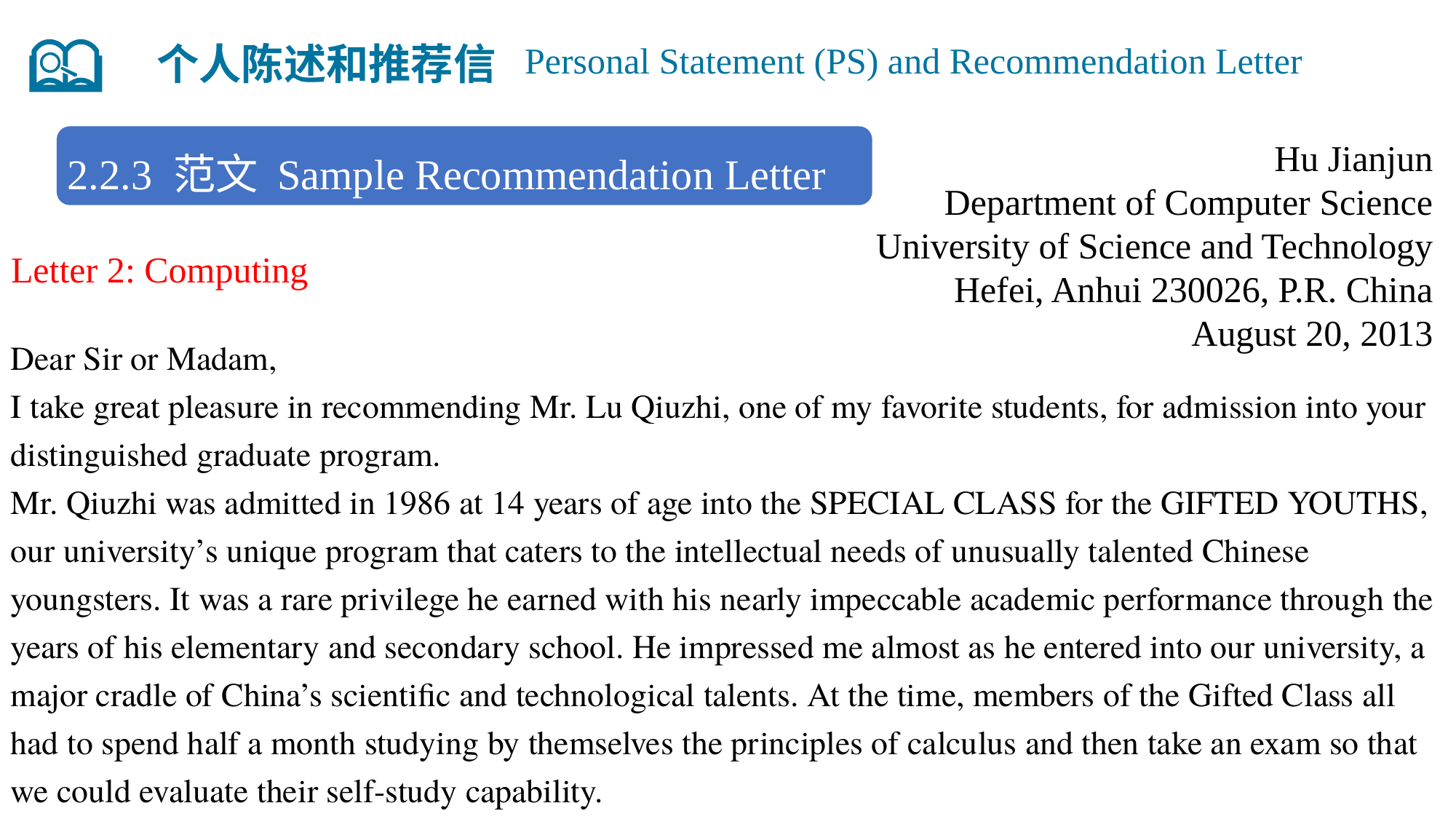

个人陈述和推荐信
Personal Statement (PS) and Recommendation Letter

2.2.3 范文 Sample Recommendation Letter
Hu Jianjun
Department of Computer Science
University of Science and Technology
Hefei, Anhui 230026, P.R. China
August 20, 2013
Letter 2: Computing
Dear Sir or Madam,
I take great pleasure in recommending Mr. Lu Qiuzhi, one of my favorite students, for admission into your distinguished graduate program.
Mr. Qiuzhi was admitted in 1986 at 14 years of age into the SPECIAL CLASS for the GIFTED YOUTHS, our university’s unique program that caters to the intellectual needs of unusually talented Chinese youngsters. It was a rare privilege he earned with his nearly impeccable academic performance through the years of his elementary and secondary school. He impressed me almost as he entered into our university, a major cradle of China’s scientific and technological talents. At the time, members of the Gifted Class all had to spend half a month studying by themselves the principles of calculus and then take an exam so that we could evaluate their self-study capability.